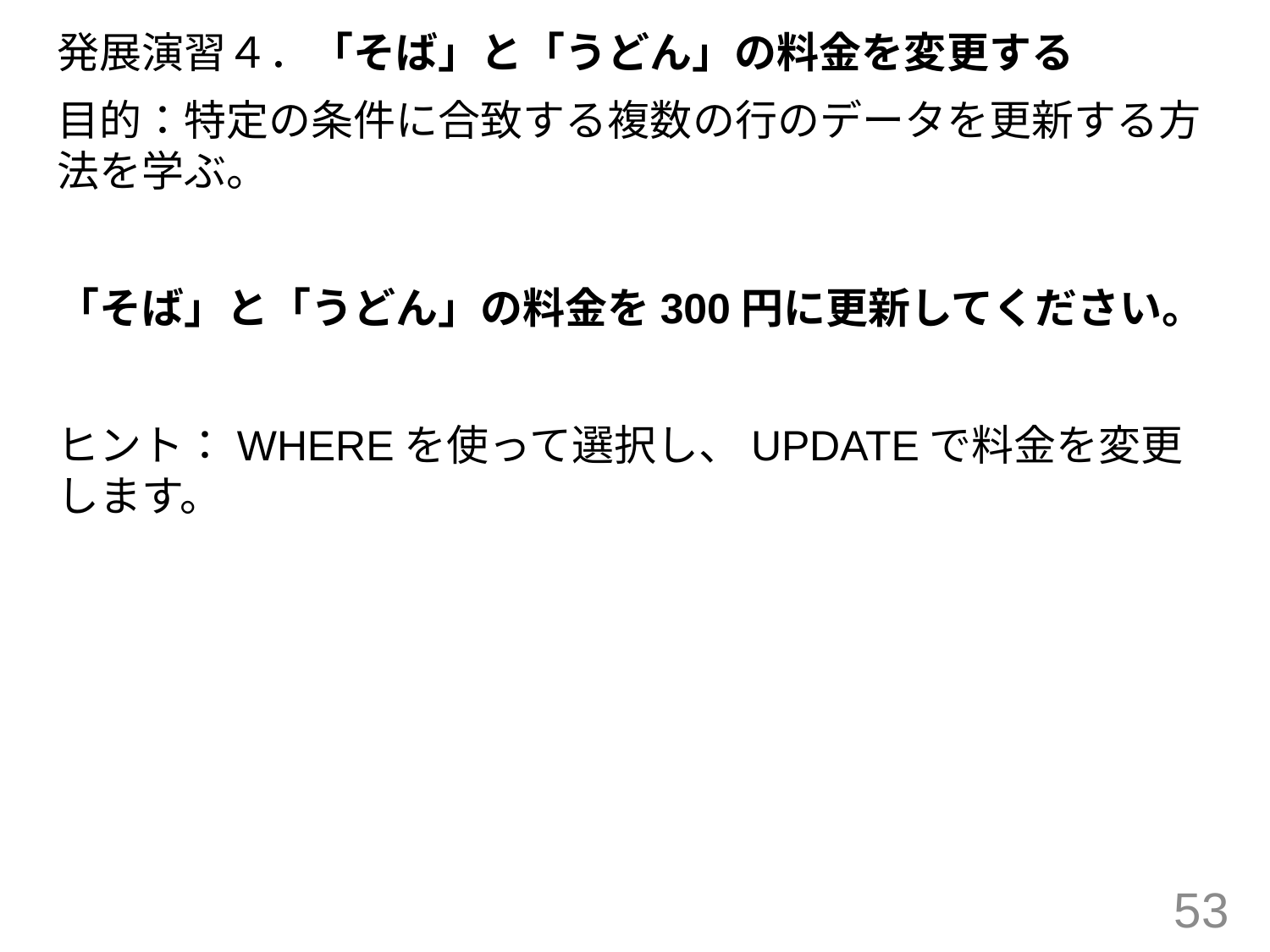

発展演習４．「そば」と「うどん」の料金を変更する
目的：特定の条件に合致する複数の行のデータを更新する方法を学ぶ。

「そば」と「うどん」の料金を300円に更新してください。

ヒント：WHEREを使って選択し、UPDATEで料金を変更します。
53